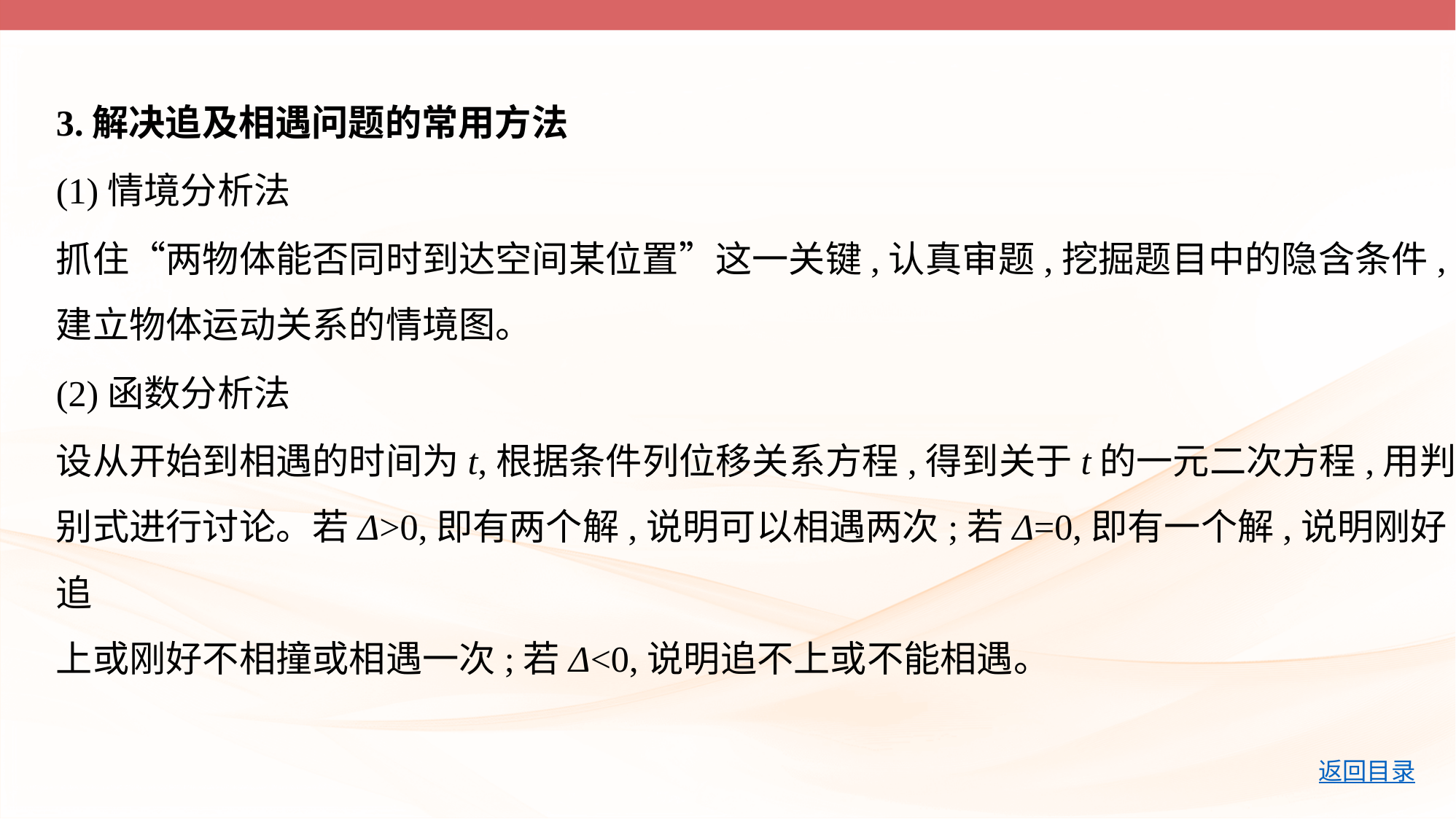

3.解决追及相遇问题的常用方法
(1)情境分析法
抓住“两物体能否同时到达空间某位置”这一关键,认真审题,挖掘题目中的隐含条件,
建立物体运动关系的情境图。
(2)函数分析法
设从开始到相遇的时间为t,根据条件列位移关系方程,得到关于t的一元二次方程,用判
别式进行讨论。若Δ>0,即有两个解,说明可以相遇两次;若Δ=0,即有一个解,说明刚好追
上或刚好不相撞或相遇一次;若Δ<0,说明追不上或不能相遇。